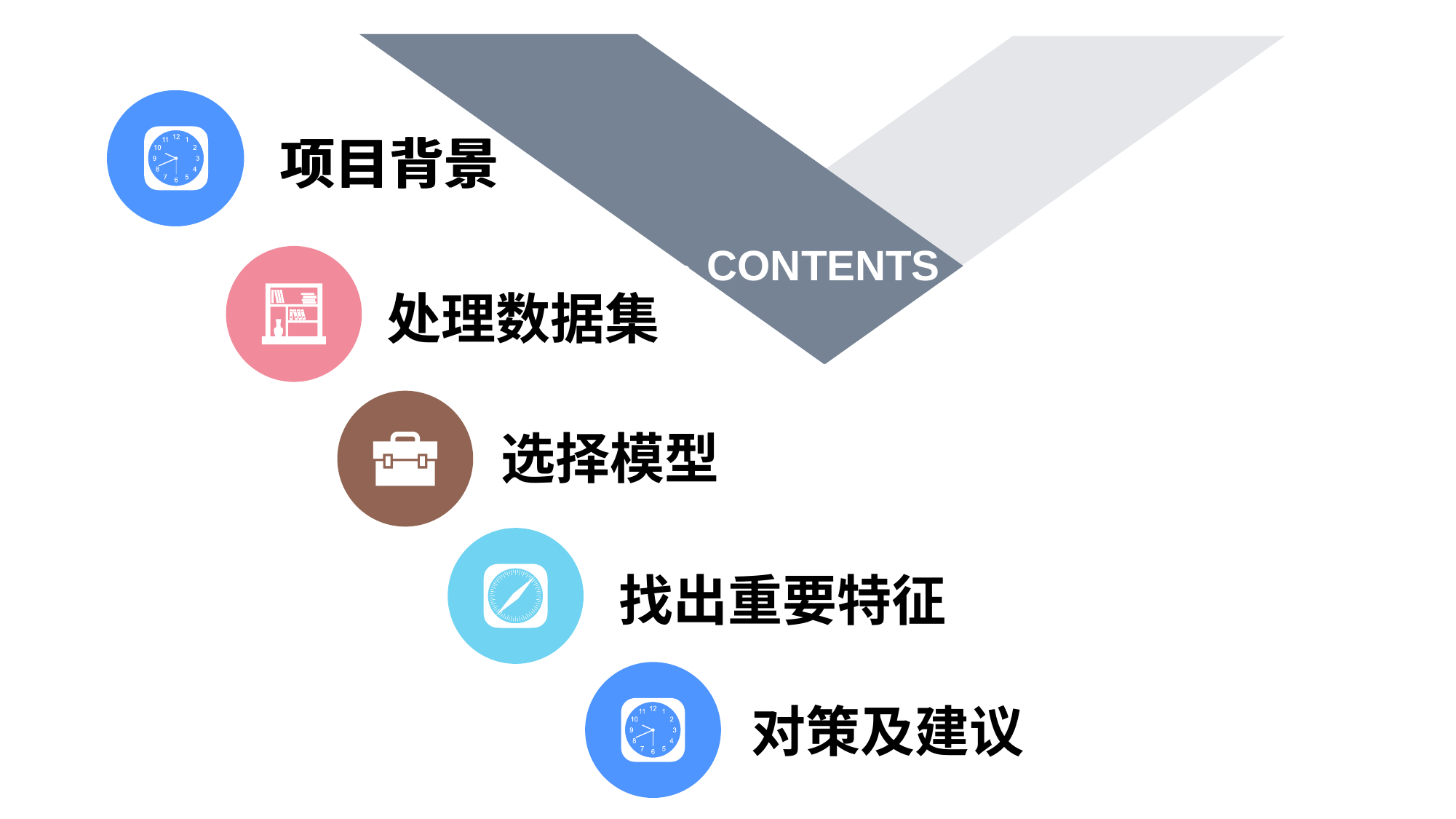

项目背景
CONTENTS

项目背景
CONTENTS
处理数据集
选择模型
找出重要特征

对策及建议